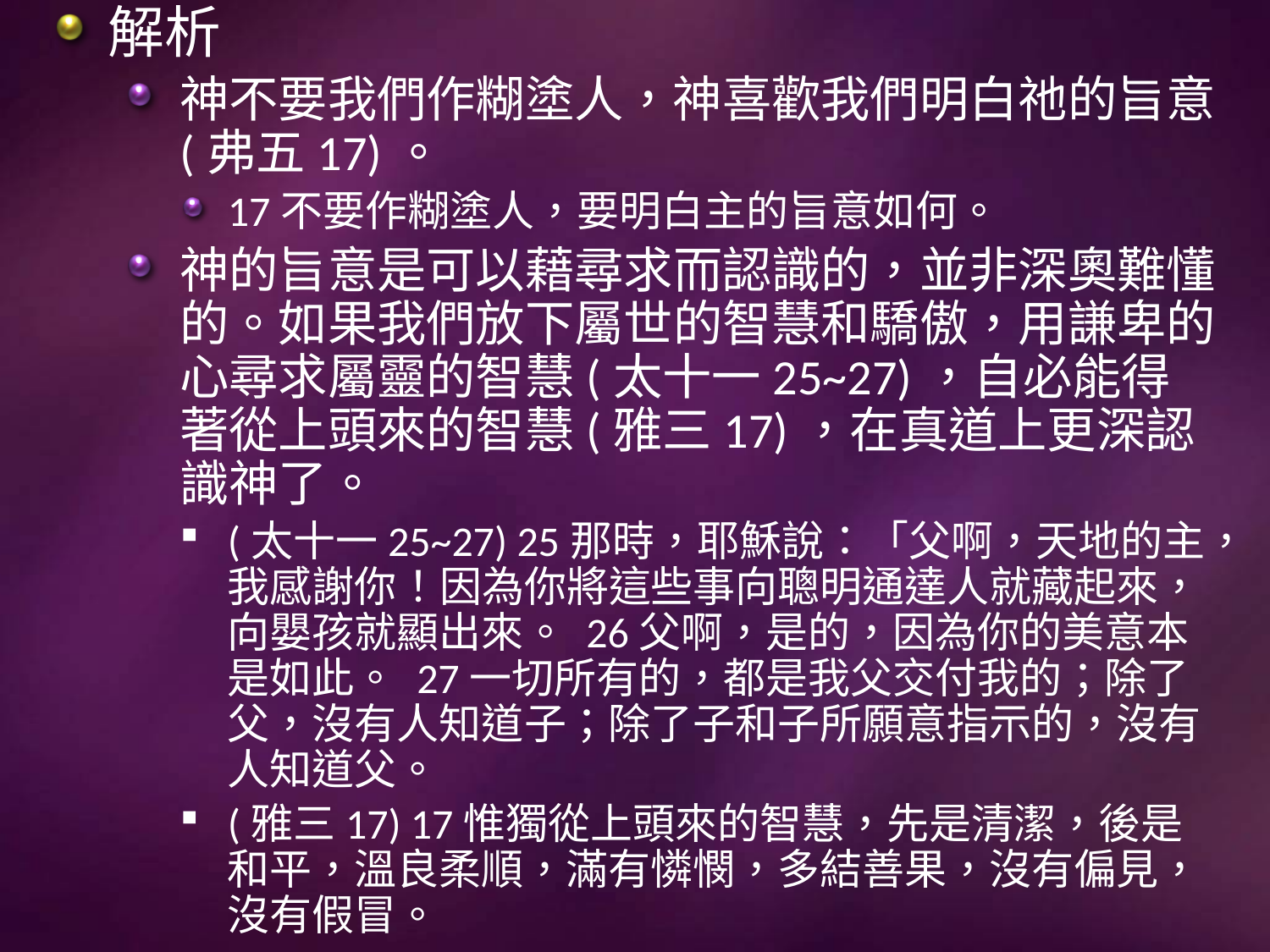

解析
神不要我們作糊塗人，神喜歡我們明白祂的旨意(弗五17)。
17不要作糊塗人，要明白主的旨意如何。
神的旨意是可以藉尋求而認識的，並非深奧難懂的。如果我們放下屬世的智慧和驕傲，用謙卑的心尋求屬靈的智慧(太十一25~27)，自必能得著從上頭來的智慧(雅三17)，在真道上更深認識神了。
(太十一25~27) 25那時，耶穌說：「父啊，天地的主，我感謝你！因為你將這些事向聰明通達人就藏起來，向嬰孩就顯出來。 26父啊，是的，因為你的美意本是如此。 27一切所有的，都是我父交付我的；除了父，沒有人知道子；除了子和子所願意指示的，沒有人知道父。
(雅三17) 17惟獨從上頭來的智慧，先是清潔，後是和平，溫良柔順，滿有憐憫，多結善果，沒有偏見，沒有假冒。